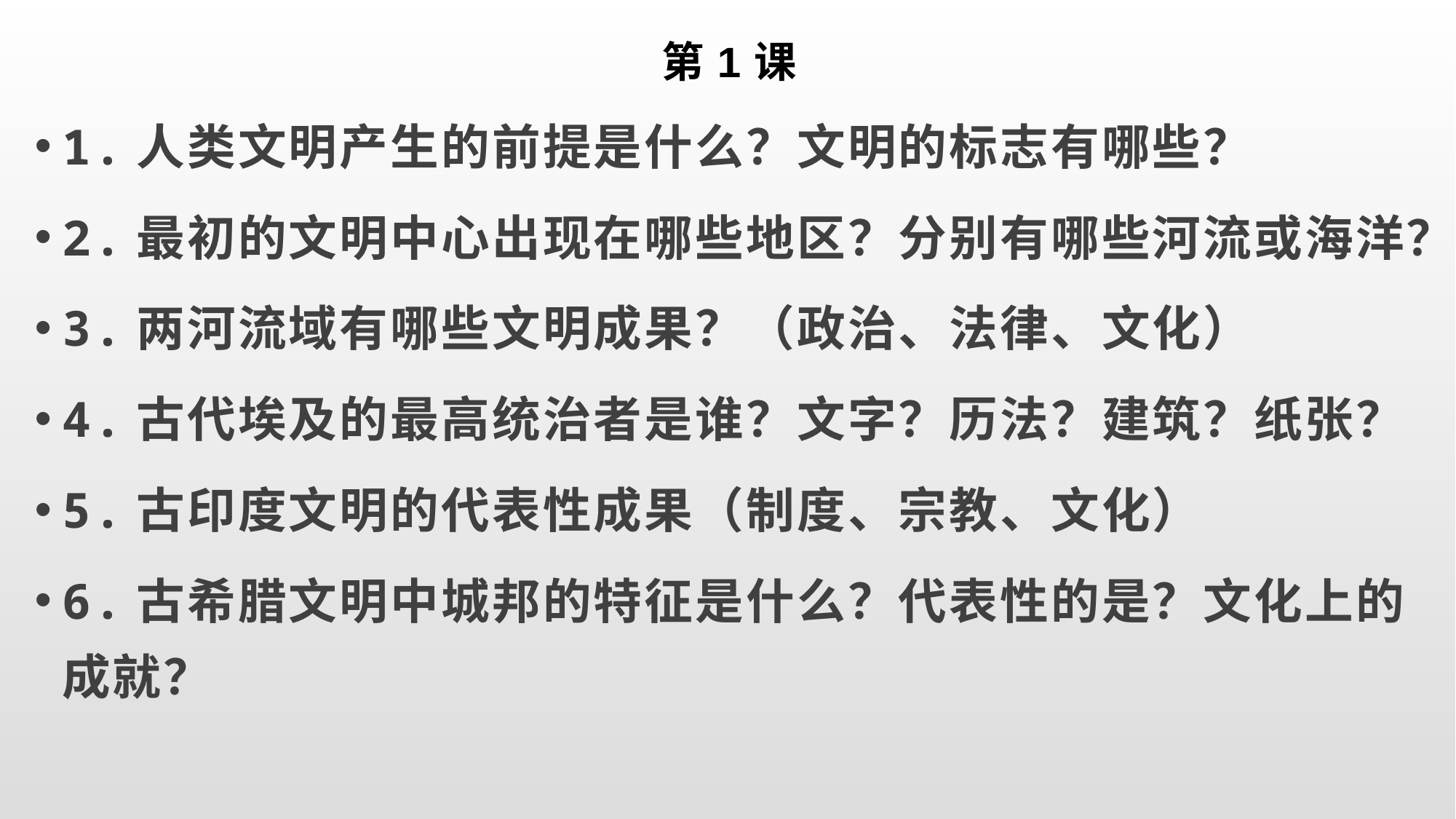

# 第1课
1.人类文明产生的前提是什么？文明的标志有哪些？
2.最初的文明中心出现在哪些地区？分别有哪些河流或海洋？
3.两河流域有哪些文明成果？（政治、法律、文化）
4.古代埃及的最高统治者是谁？文字？历法？建筑？纸张？
5.古印度文明的代表性成果（制度、宗教、文化）
6.古希腊文明中城邦的特征是什么？代表性的是？文化上的成就？